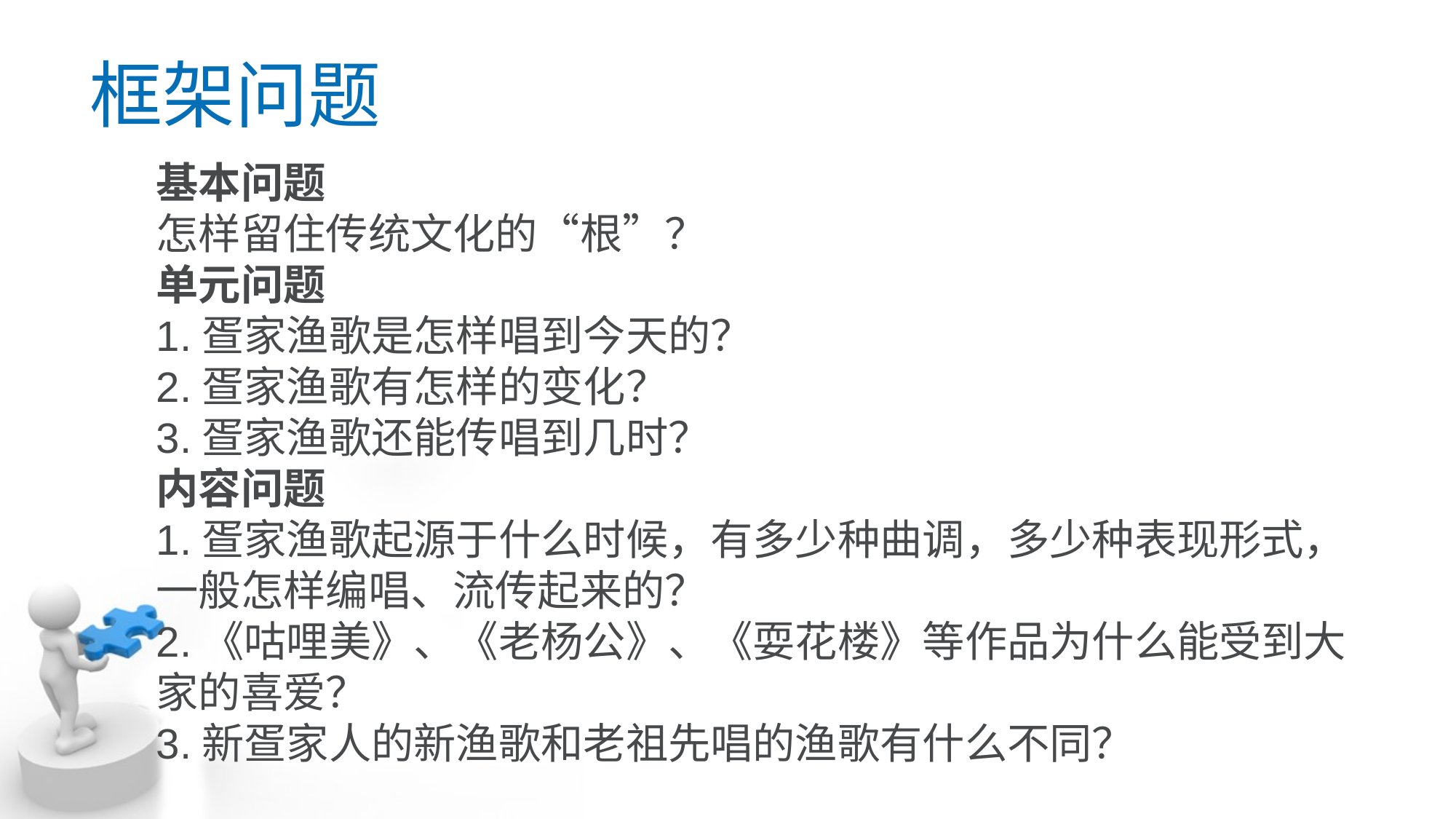

框架问题
基本问题
怎样留住传统文化的“根”？
单元问题
1.疍家渔歌是怎样唱到今天的？
2.疍家渔歌有怎样的变化？
3.疍家渔歌还能传唱到几时？
内容问题
1.疍家渔歌起源于什么时候，有多少种曲调，多少种表现形式，一般怎样编唱、流传起来的？
2.《咕哩美》、《老杨公》、《耍花楼》等作品为什么能受到大家的喜爱？
3.新疍家人的新渔歌和老祖先唱的渔歌有什么不同？